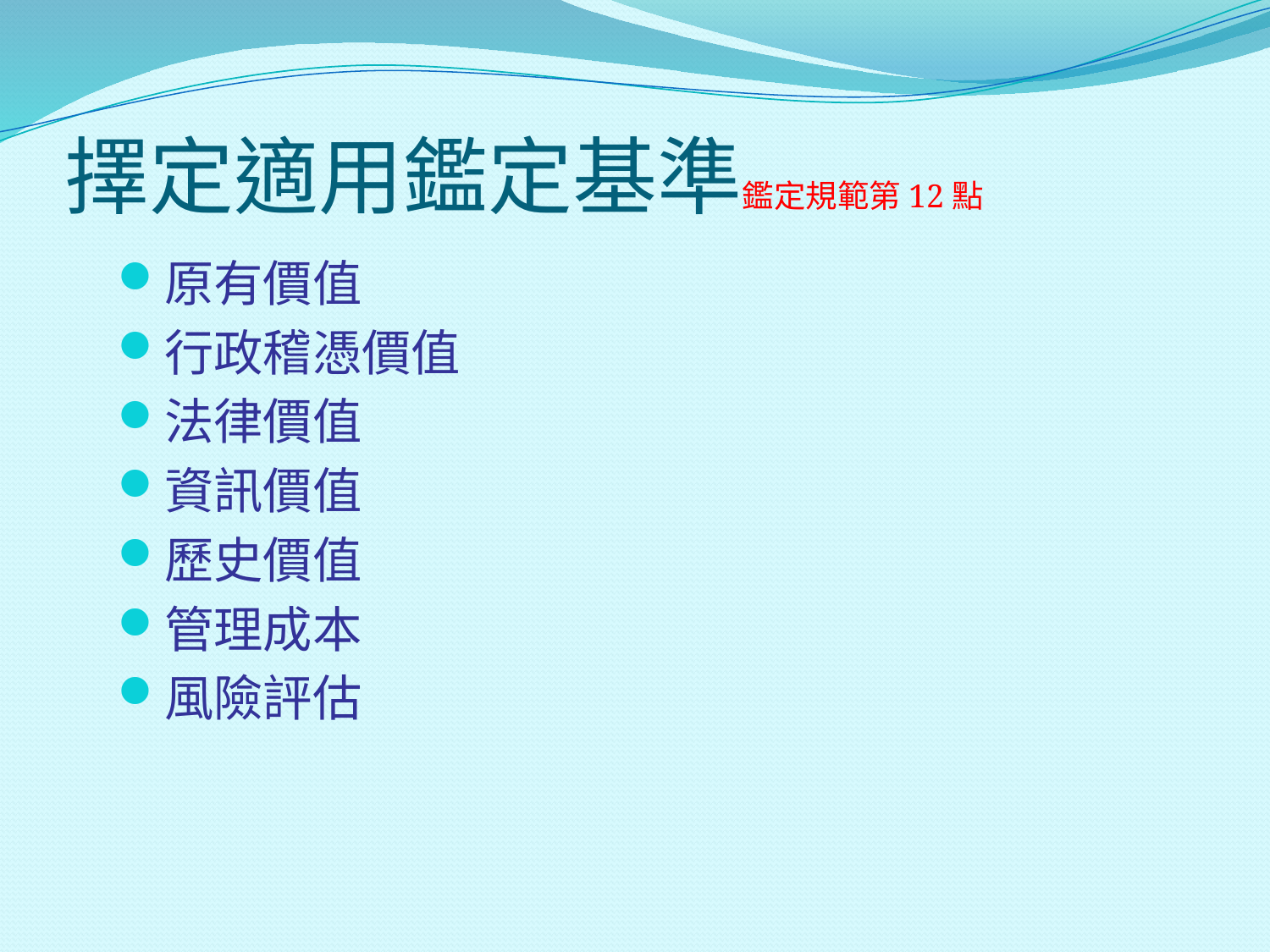

# 擇定適用鑑定基準鑑定規範第12點
原有價值
行政稽憑價值
法律價值
資訊價值
歷史價值
管理成本
風險評估